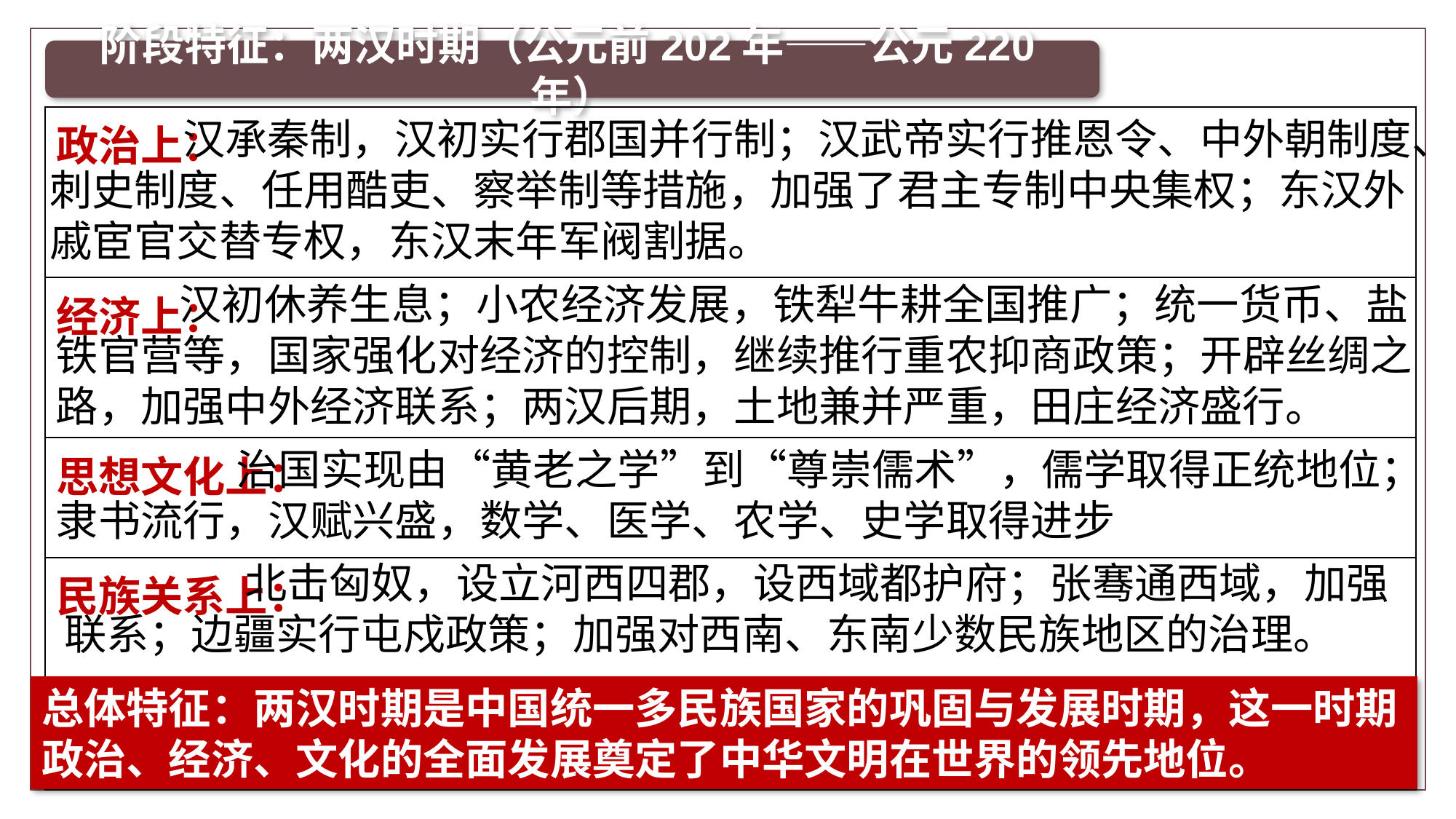

阶段特征：两汉时期（公元前202年——公元220年）
             汉承秦制，汉初实行郡国并行制；汉武帝实行推恩令、中外朝制度、刺史制度、任用酷吏、察举制等措施，加强了君主专制中央集权；东汉外戚宦官交替专权，东汉末年军阀割据。
| 政治上： |
| --- |
| 经济上： |
| 思想文化上： |
| 民族关系上： |
| 中外关系上： |
            汉初休养生息；小农经济发展，铁犁牛耕全国推广；统一货币、盐铁官营等，国家强化对经济的控制，继续推行重农抑商政策；开辟丝绸之路，加强中外经济联系；两汉后期，土地兼并严重，田庄经济盛行。
                  治国实现由“黄老之学”到“尊崇儒术”，儒学取得正统地位；隶书流行，汉赋兴盛，数学、医学、农学、史学取得进步
                  北击匈奴，设立河西四郡，设西域都护府；张骞通西域，加强联系；边疆实行屯戍政策；加强对西南、东南少数民族地区的治理。
总体特征：两汉时期是中国统一多民族国家的巩固与发展时期，这一时期政治、经济、文化的全面发展奠定了中华文明在世界的领先地位。
                  随着丝绸之路的开辟，中国外交范围得以拓展，中国对外友好交往的格局初步形成，欧亚几个文明地区之间的联系加强